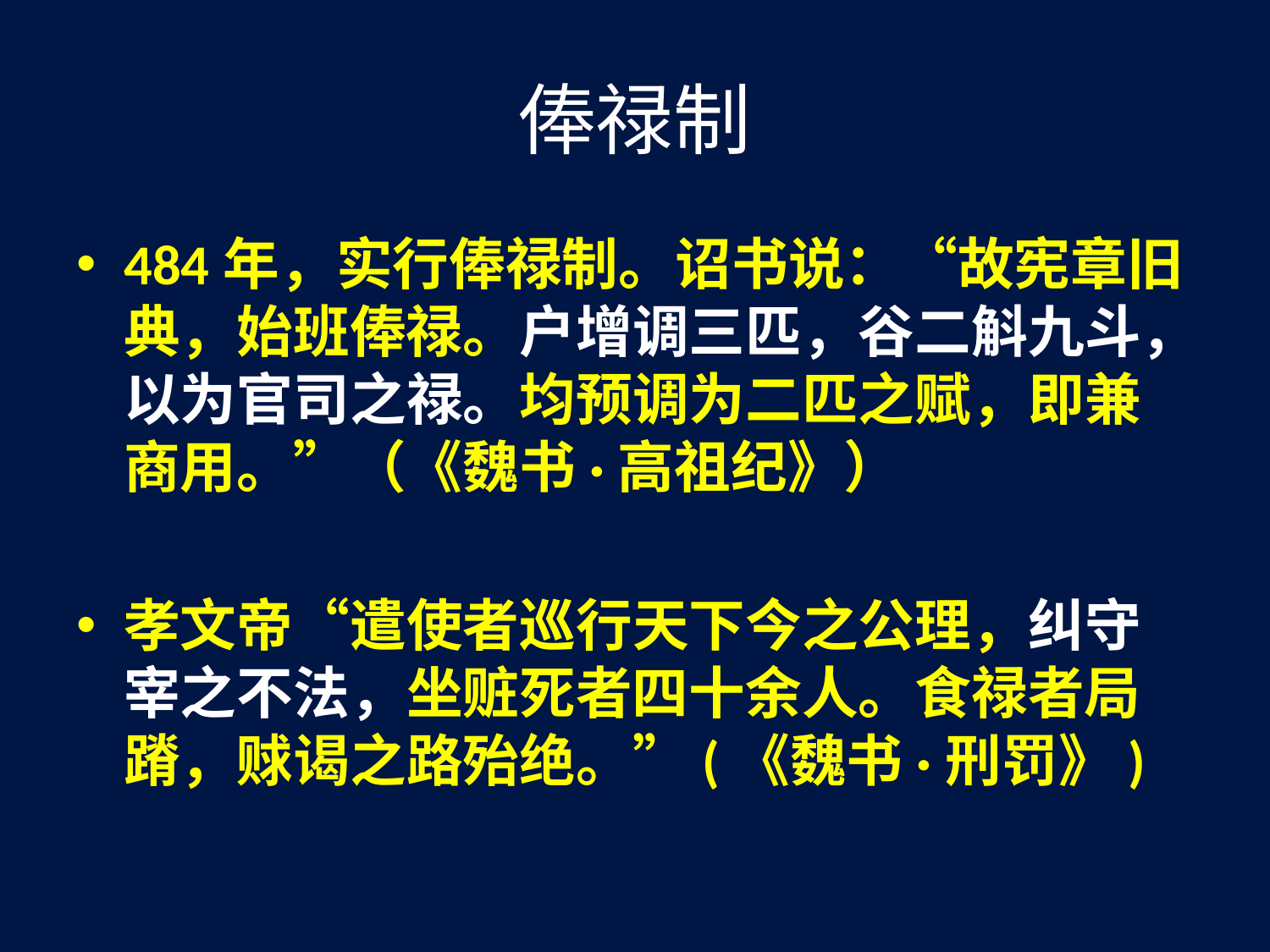

# 俸禄制
484年，实行俸禄制。诏书说：“故宪章旧典，始班俸禄。户增调三匹，谷二斛九斗，以为官司之禄。均预调为二匹之赋，即兼商用。”（《魏书·高祖纪》）

孝文帝“遣使者巡行天下今之公理，纠守宰之不法，坐赃死者四十余人。食禄者局蹐，赇谒之路殆绝。”(《魏书·刑罚》)